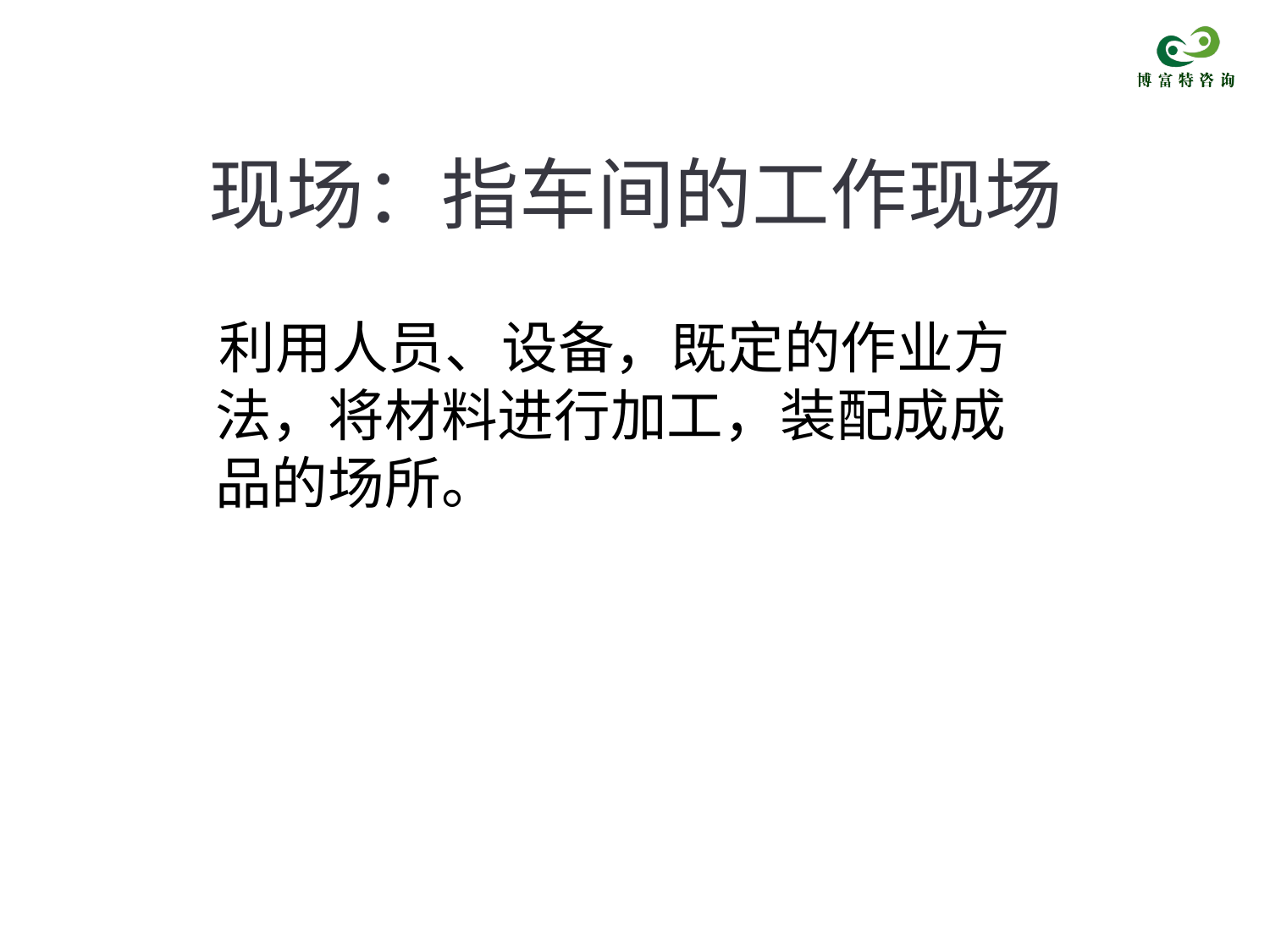

现场：指车间的工作现场
   利用人员、设备，既定的作业方法，将材料进行加工，装配成成品的场所。